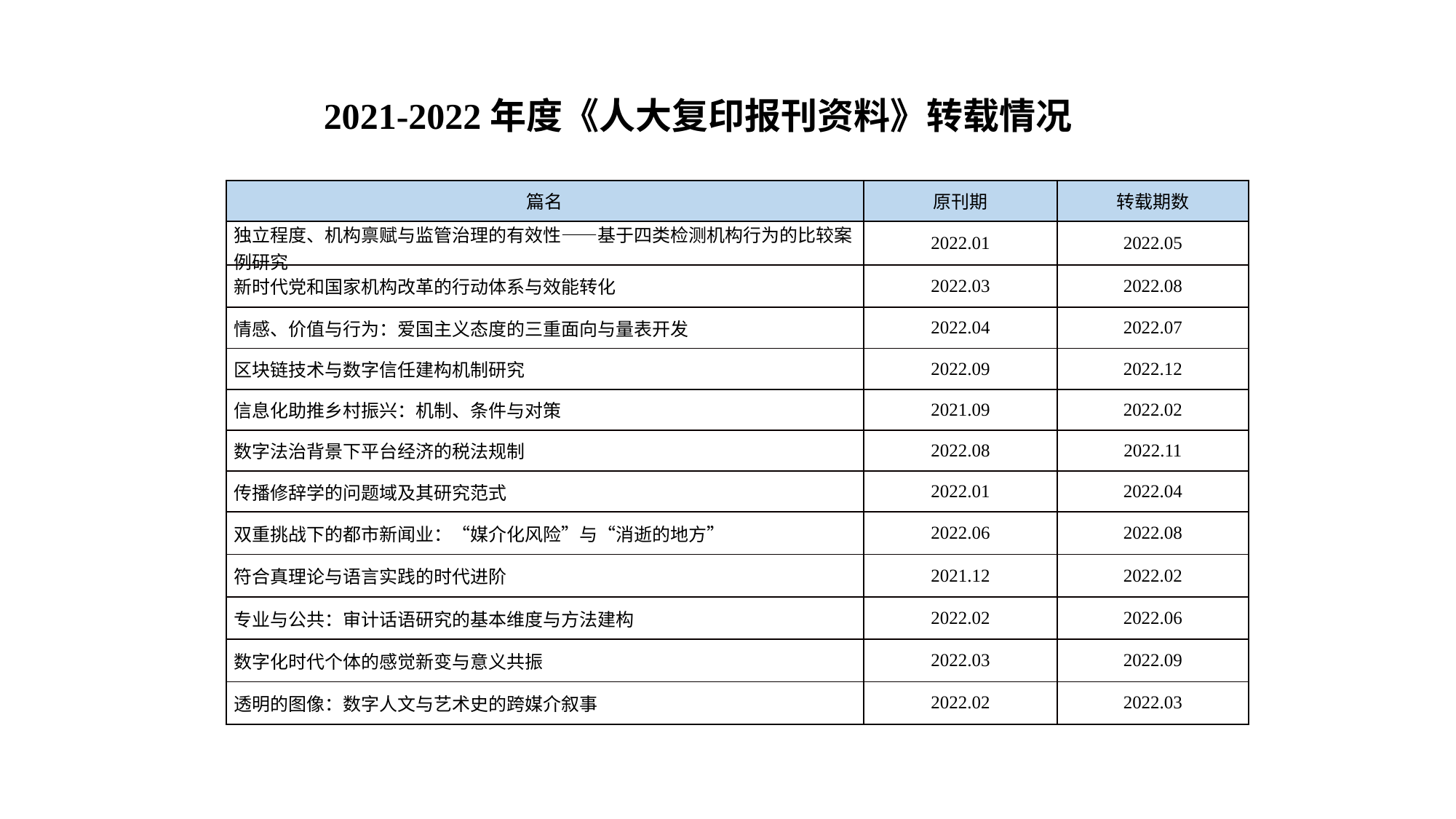

2021-2022年度《人大复印报刊资料》转载情况
| 篇名 | 原刊期 | 转载期数 |
| --- | --- | --- |
| 独立程度、机构禀赋与监管治理的有效性——基于四类检测机构行为的比较案例研究 | 2022.01 | 2022.05 |
| 新时代党和国家机构改革的行动体系与效能转化 | 2022.03 | 2022.08 |
| 情感、价值与行为：爱国主义态度的三重面向与量表开发 | 2022.04 | 2022.07 |
| 区块链技术与数字信任建构机制研究 | 2022.09 | 2022.12 |
| 信息化助推乡村振兴：机制、条件与对策 | 2021.09 | 2022.02 |
| 数字法治背景下平台经济的税法规制 | 2022.08 | 2022.11 |
| 传播修辞学的问题域及其研究范式 | 2022.01 | 2022.04 |
| 双重挑战下的都市新闻业：“媒介化风险”与“消逝的地方” | 2022.06 | 2022.08 |
| 符合真理论与语言实践的时代进阶 | 2021.12 | 2022.02 |
| 专业与公共：审计话语研究的基本维度与方法建构 | 2022.02 | 2022.06 |
| 数字化时代个体的感觉新变与意义共振 | 2022.03 | 2022.09 |
| 透明的图像：数字人文与艺术史的跨媒介叙事 | 2022.02 | 2022.03 |